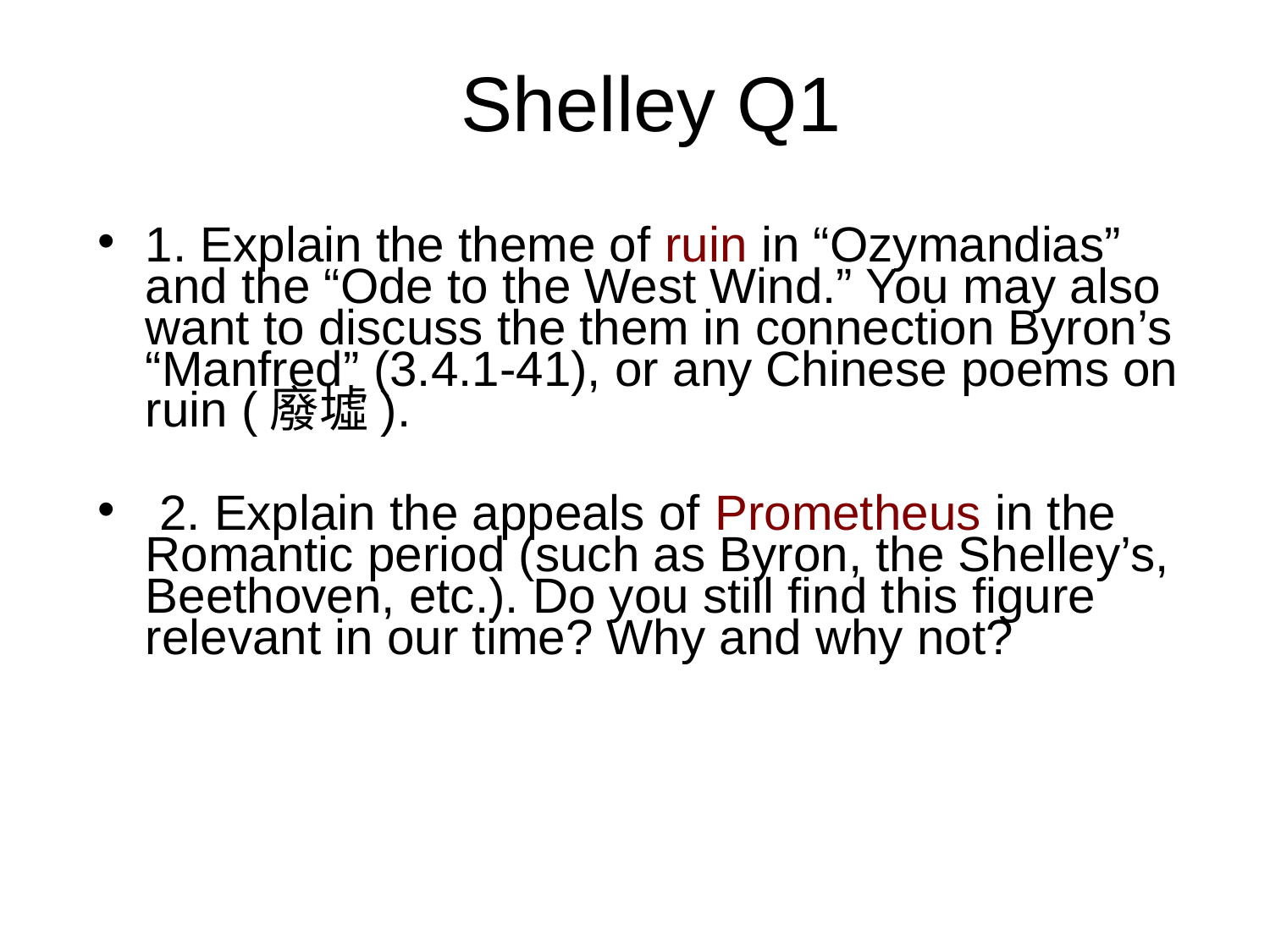

# Shelley Q1
1. Explain the theme of ruin in “Ozymandias” and the “Ode to the West Wind.” You may also want to discuss the them in connection Byron’s “Manfred” (3.4.1-41), or any Chinese poems on ruin (廢墟).

 2. Explain the appeals of Prometheus in the Romantic period (such as Byron, the Shelley’s,  Beethoven, etc.). Do you still find this figure relevant in our time? Why and why not?